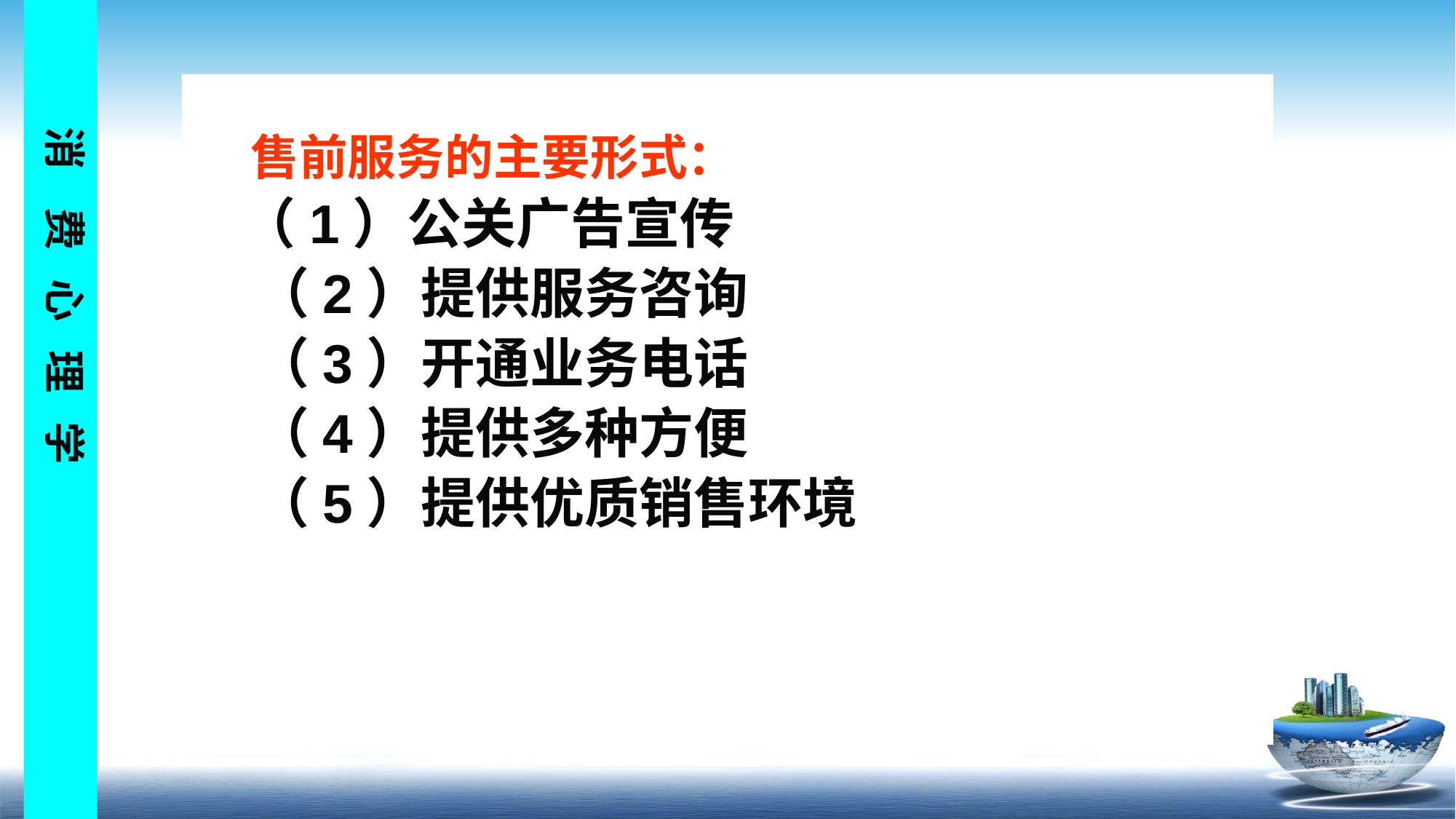

售前服务的主要形式：
    （1）公关广告宣传
    （2）提供服务咨询
    （3）开通业务电话
    （4）提供多种方便
    （5）提供优质销售环境